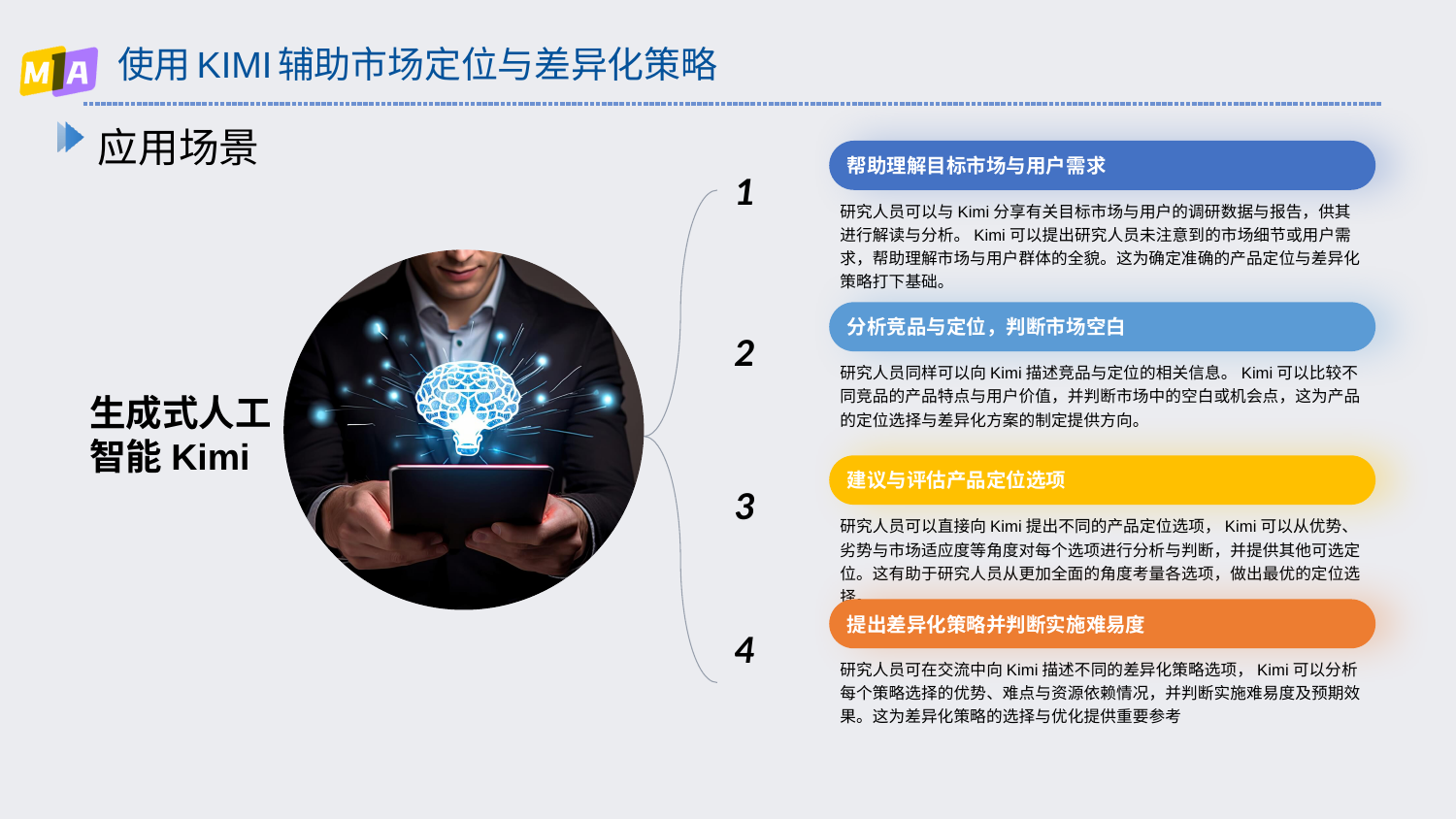

# 使用KIMI辅助市场定位与差异化策略
应用场景
生成式人工智能Kimi
帮助理解目标市场与用户需求
1
研究人员可以与Kimi分享有关目标市场与用户的调研数据与报告，供其进行解读与分析。Kimi可以提出研究人员未注意到的市场细节或用户需求，帮助理解市场与用户群体的全貌。这为确定准确的产品定位与差异化策略打下基础。

分析竞品与定位，判断市场空白
2
研究人员同样可以向Kimi描述竞品与定位的相关信息。Kimi可以比较不同竞品的产品特点与用户价值，并判断市场中的空白或机会点，这为产品的定位选择与差异化方案的制定提供方向。
建议与评估产品定位选项
3
研究人员可以直接向Kimi提出不同的产品定位选项，Kimi可以从优势、劣势与市场适应度等角度对每个选项进行分析与判断，并提供其他可选定位。这有助于研究人员从更加全面的角度考量各选项，做出最优的定位选择。
提出差异化策略并判断实施难易度
4
研究人员可在交流中向Kimi描述不同的差异化策略选项，Kimi可以分析每个策略选择的优势、难点与资源依赖情况，并判断实施难易度及预期效果。这为差异化策略的选择与优化提供重要参考